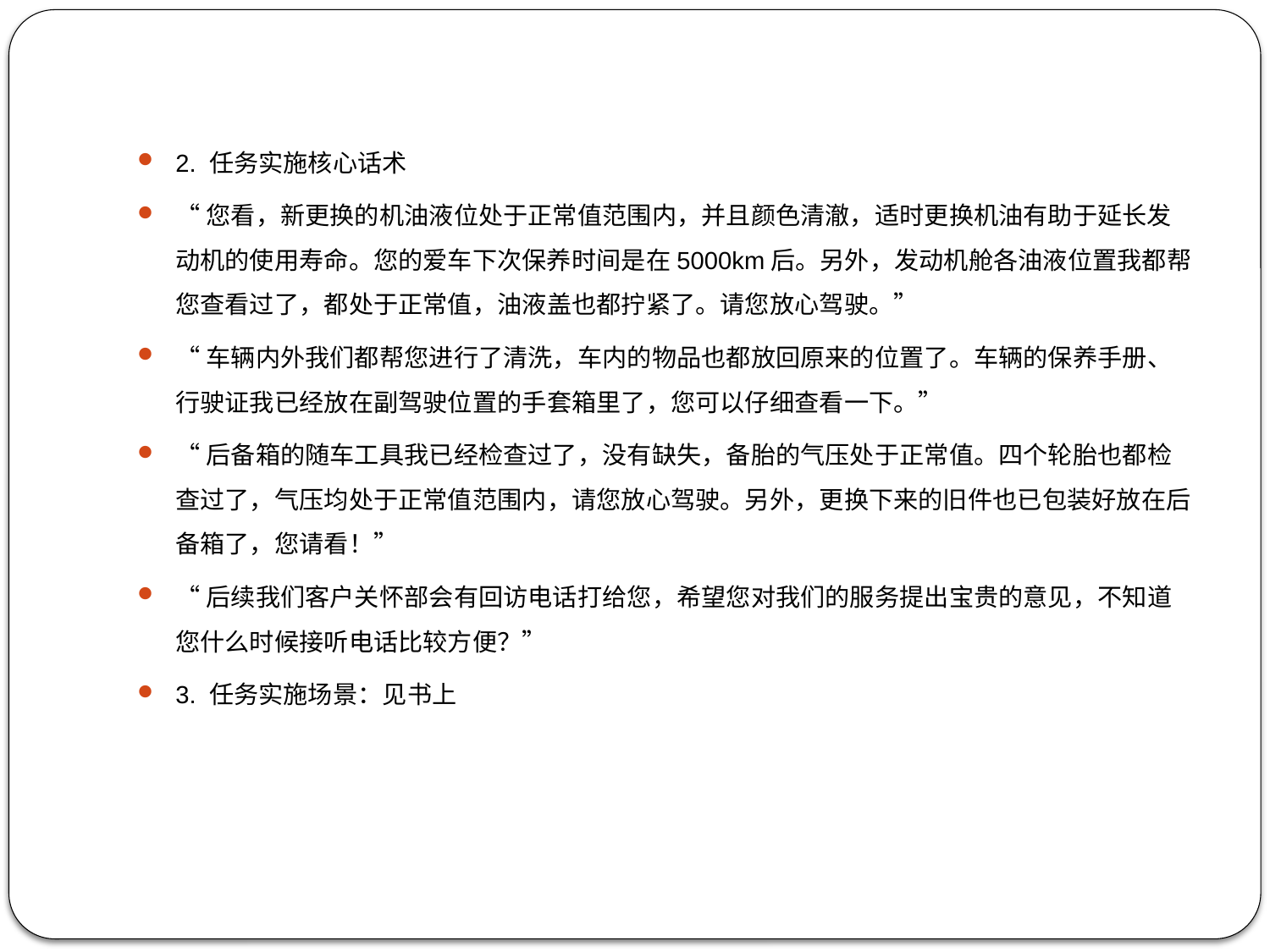

2. 任务实施核心话术
“您看，新更换的机油液位处于正常值范围内，并且颜色清澈，适时更换机油有助于延长发动机的使用寿命。您的爱车下次保养时间是在5000km后。另外，发动机舱各油液位置我都帮您查看过了，都处于正常值，油液盖也都拧紧了。请您放心驾驶。”
“车辆内外我们都帮您进行了清洗，车内的物品也都放回原来的位置了。车辆的保养手册、行驶证我已经放在副驾驶位置的手套箱里了，您可以仔细查看一下。”
“后备箱的随车工具我已经检查过了，没有缺失，备胎的气压处于正常值。四个轮胎也都检查过了，气压均处于正常值范围内，请您放心驾驶。另外，更换下来的旧件也已包装好放在后备箱了，您请看！”
“后续我们客户关怀部会有回访电话打给您，希望您对我们的服务提出宝贵的意见，不知道您什么时候接听电话比较方便？”
3. 任务实施场景：见书上